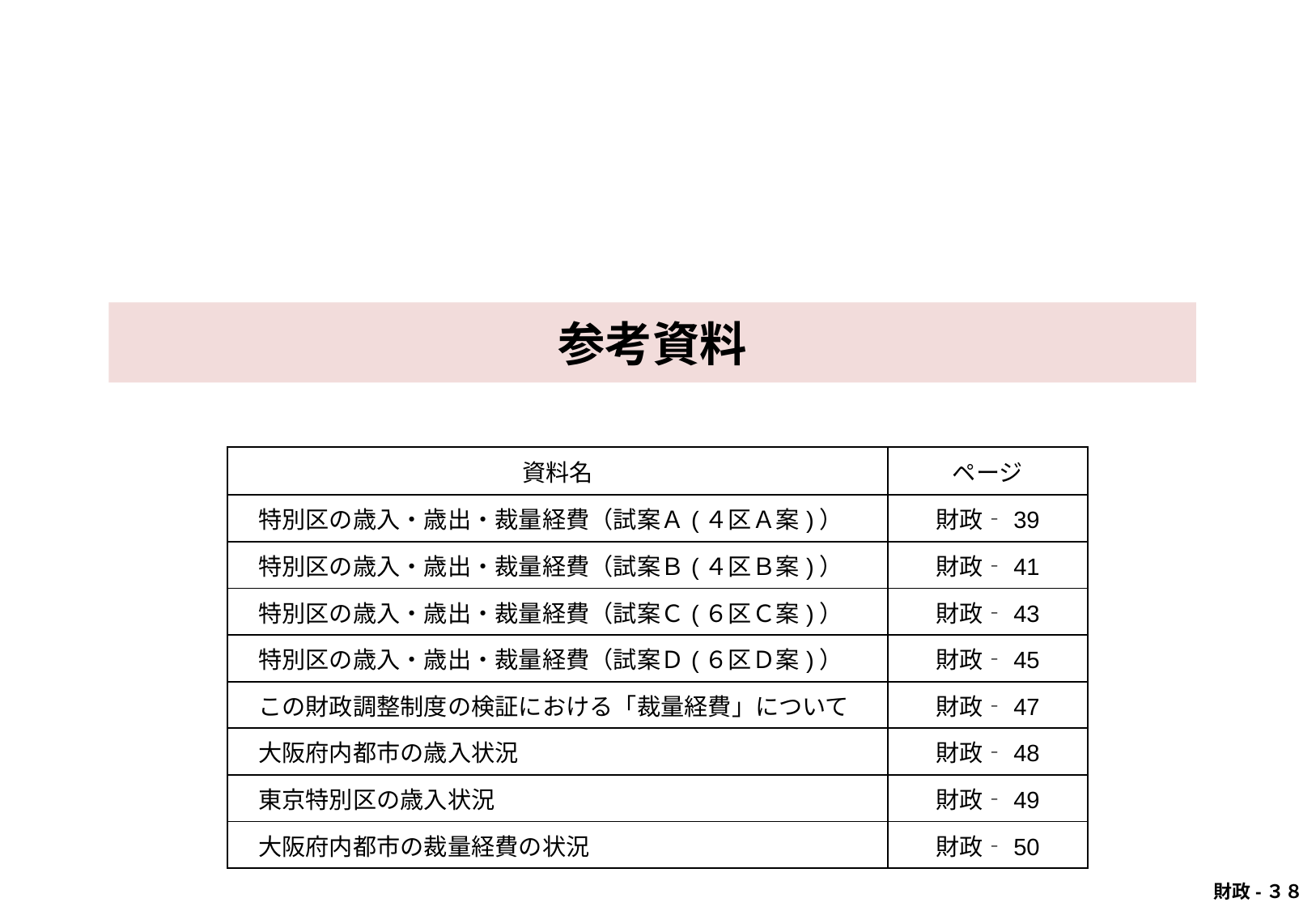

# 参考資料
| 資料名 | ページ |
| --- | --- |
| 特別区の歳入・歳出・裁量経費（試案Ａ(４区Ａ案)） | 財政‐39 |
| 特別区の歳入・歳出・裁量経費（試案Ｂ(４区Ｂ案)） | 財政‐41 |
| 特別区の歳入・歳出・裁量経費（試案Ｃ(６区Ｃ案)） | 財政‐43 |
| 特別区の歳入・歳出・裁量経費（試案Ｄ(６区Ｄ案)） | 財政‐45 |
| この財政調整制度の検証における「裁量経費」について | 財政‐47 |
| 大阪府内都市の歳入状況 | 財政‐48 |
| 東京特別区の歳入状況 | 財政‐49 |
| 大阪府内都市の裁量経費の状況 | 財政‐50 |
 財政-３８